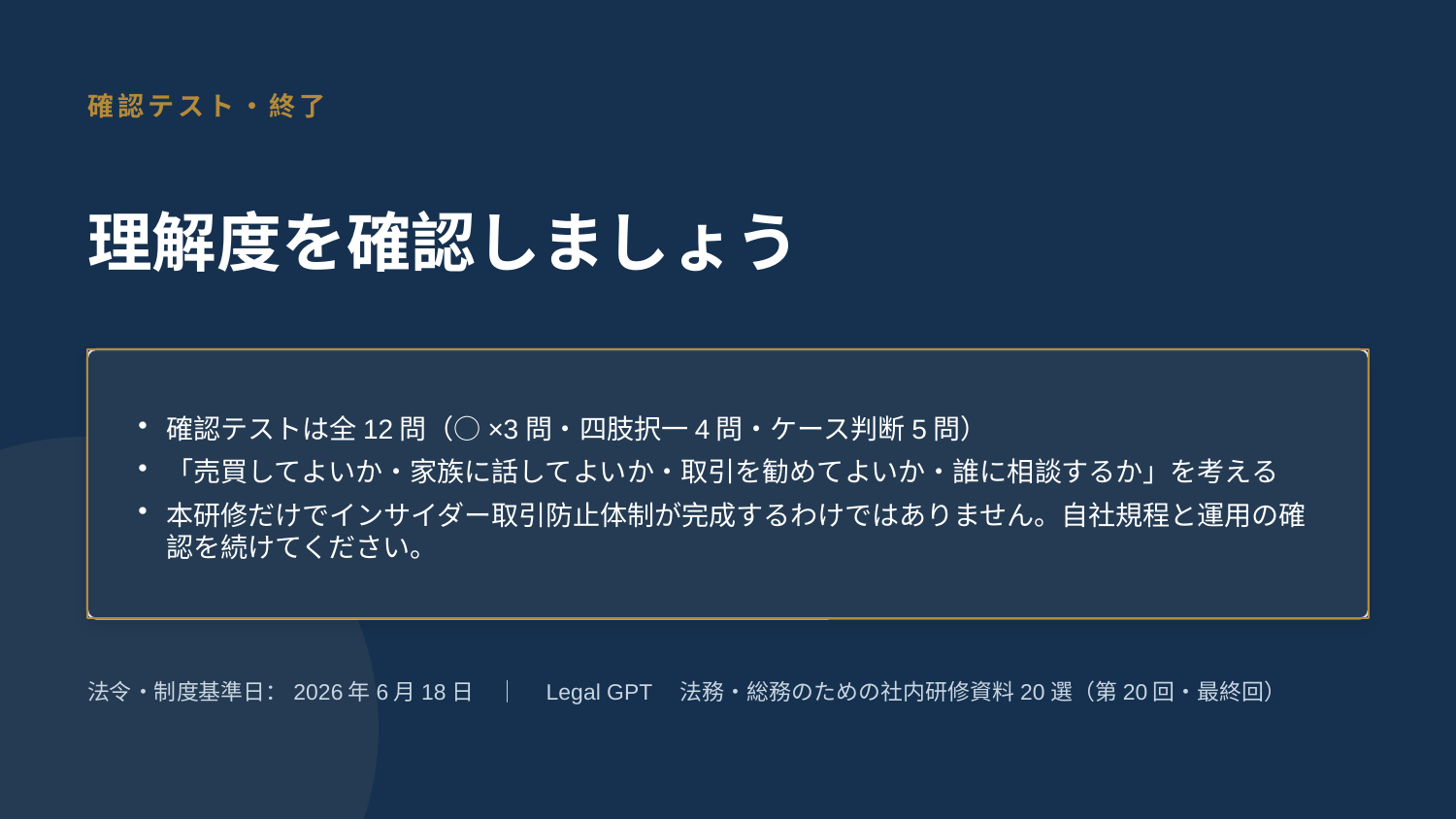

確認テスト・終了
理解度を確認しましょう

確認テストは全12問（○×3問・四肢択一4問・ケース判断5問）
「売買してよいか・家族に話してよいか・取引を勧めてよいか・誰に相談するか」を考える
本研修だけでインサイダー取引防止体制が完成するわけではありません。自社規程と運用の確認を続けてください。

法令・制度基準日：2026年6月18日　｜　Legal GPT　法務・総務のための社内研修資料20選（第20回・最終回）